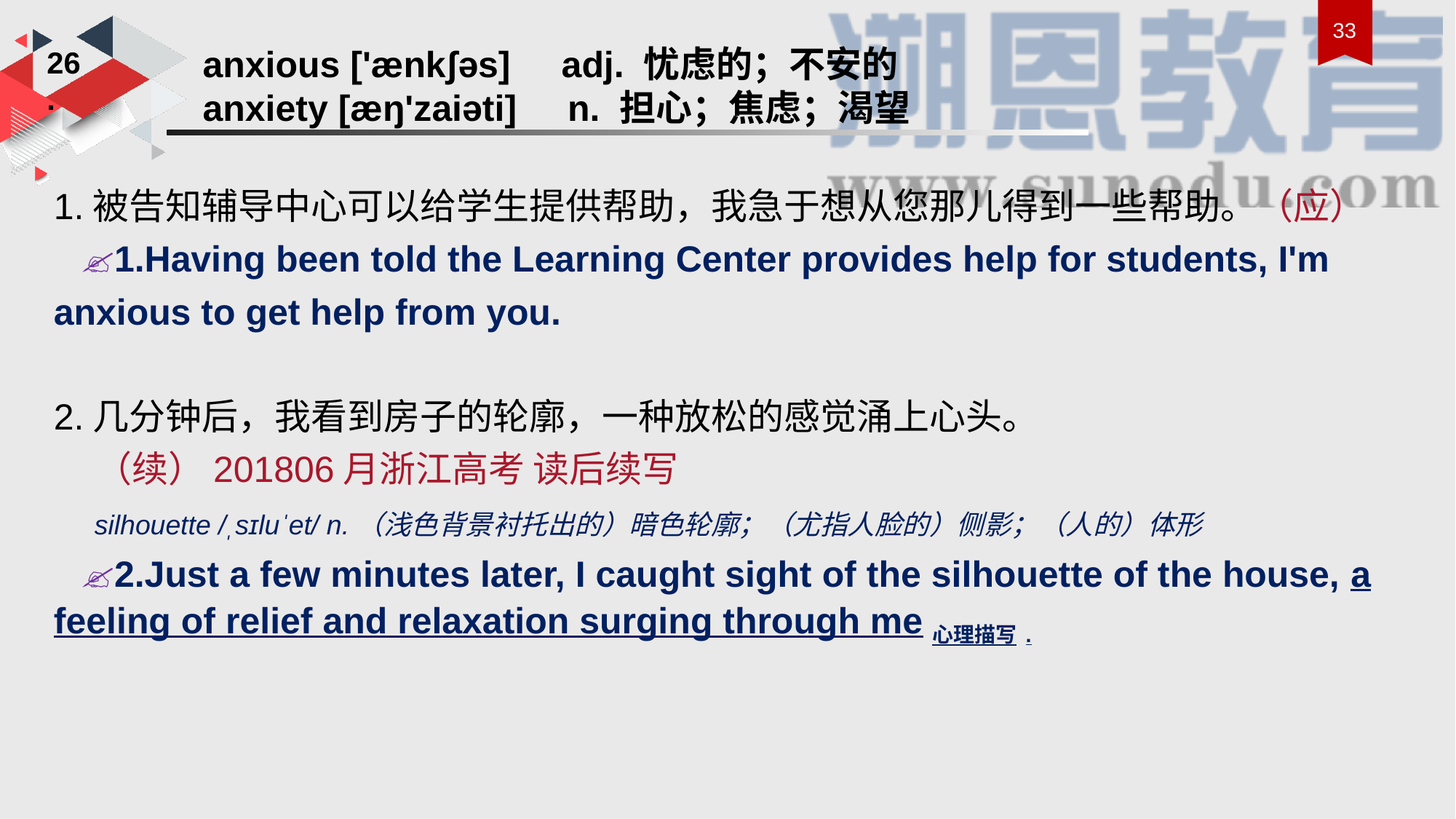

anxious ['ænkʃəs]     adj. 忧虑的；不安的
anxiety [æŋ'zaiəti]     n. 担心；焦虑；渴望
26.

1.被告知辅导中心可以给学生提供帮助，我急于想从您那儿得到一些帮助。（应）
   ✍1.Having been told the Learning Center provides help for students, I'm anxious to get help from you.

2.几分钟后，我看到房子的轮廓，一种放松的感觉涌上心头。
    （续）201806月浙江高考 读后续写
    silhouette /ˌsɪluˈet/ n.（浅色背景衬托出的）暗色轮廓；（尤指人脸的）侧影；（人的）体形
   ✍2.Just a few minutes later, I caught sight of the silhouette of the house, a feeling of relief and relaxation surging through me心理描写.